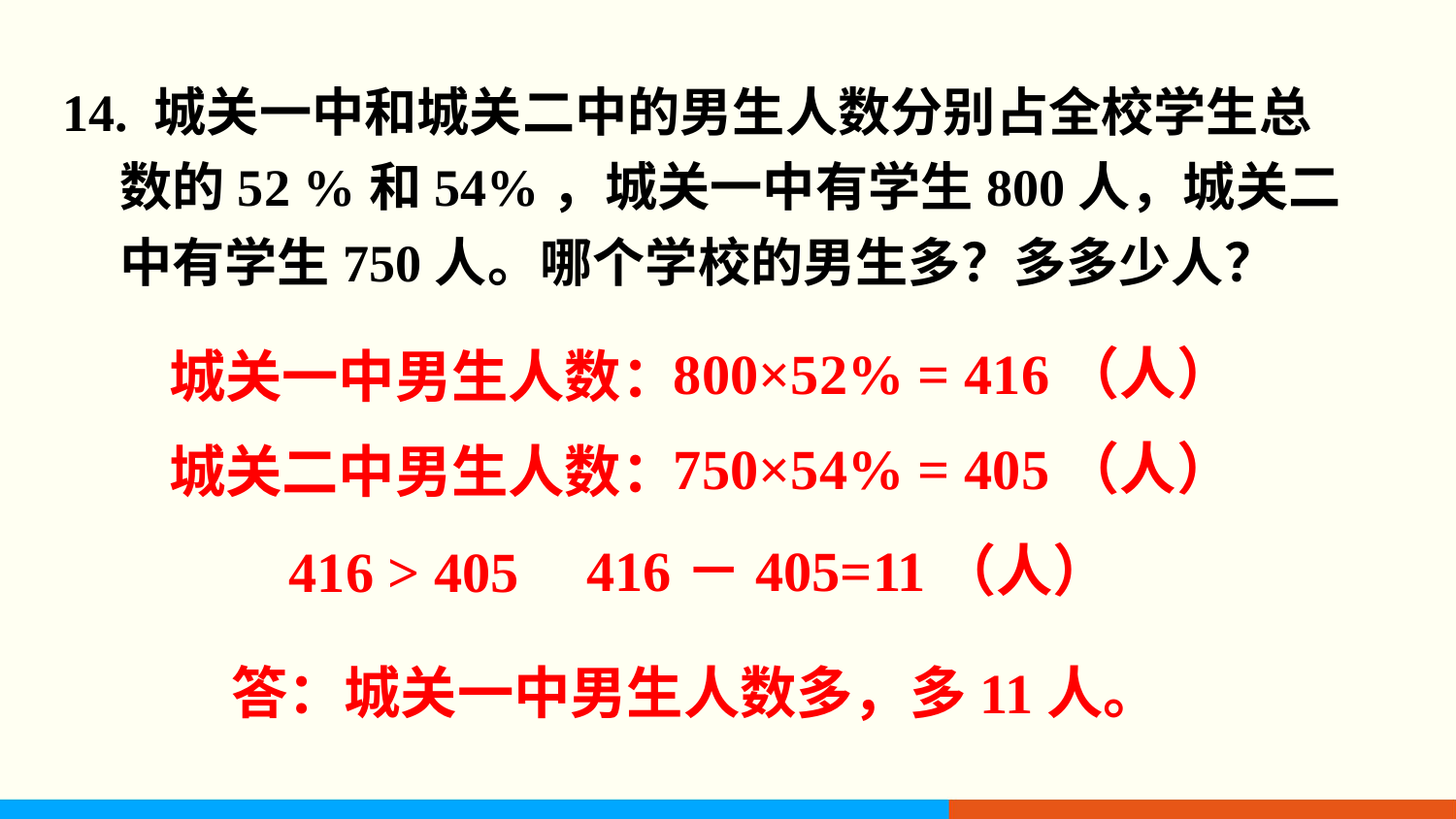

14. 城关一中和城关二中的男生人数分别占全校学生总数的52 %和54%，城关一中有学生800人，城关二中有学生750人。哪个学校的男生多？多多少人？
800×52% = 416（人）
城关一中男生人数：
750×54% = 405（人）
城关二中男生人数：
416 > 405
416－405=11（人）
答：城关一中男生人数多，多11人。